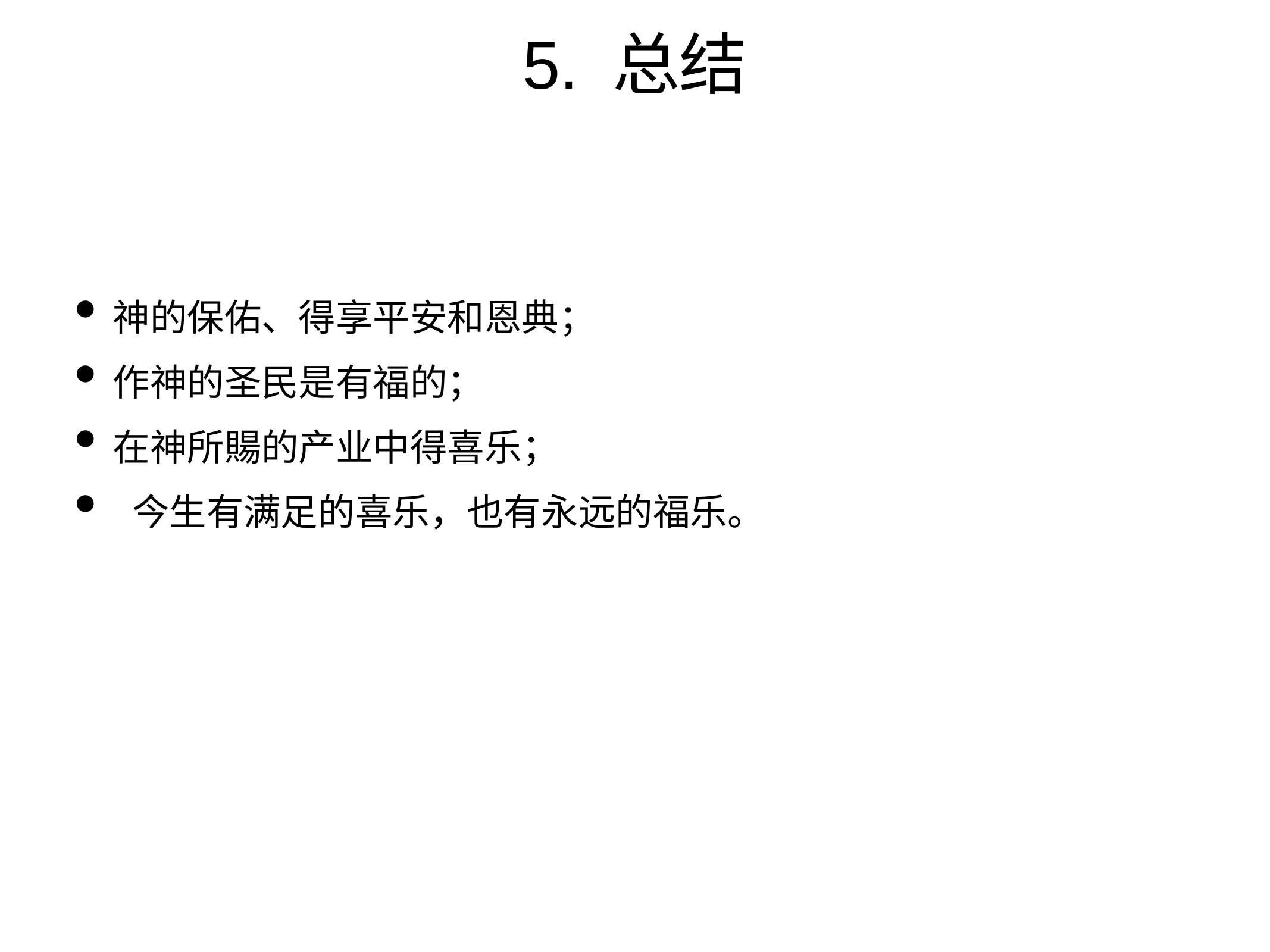

# 5. 总结

神的保佑、得享平安和恩典；
作神的圣民是有福的；
在神所𧶽的产业中得喜乐；
 今生有满足的喜乐，也有永远的福乐。